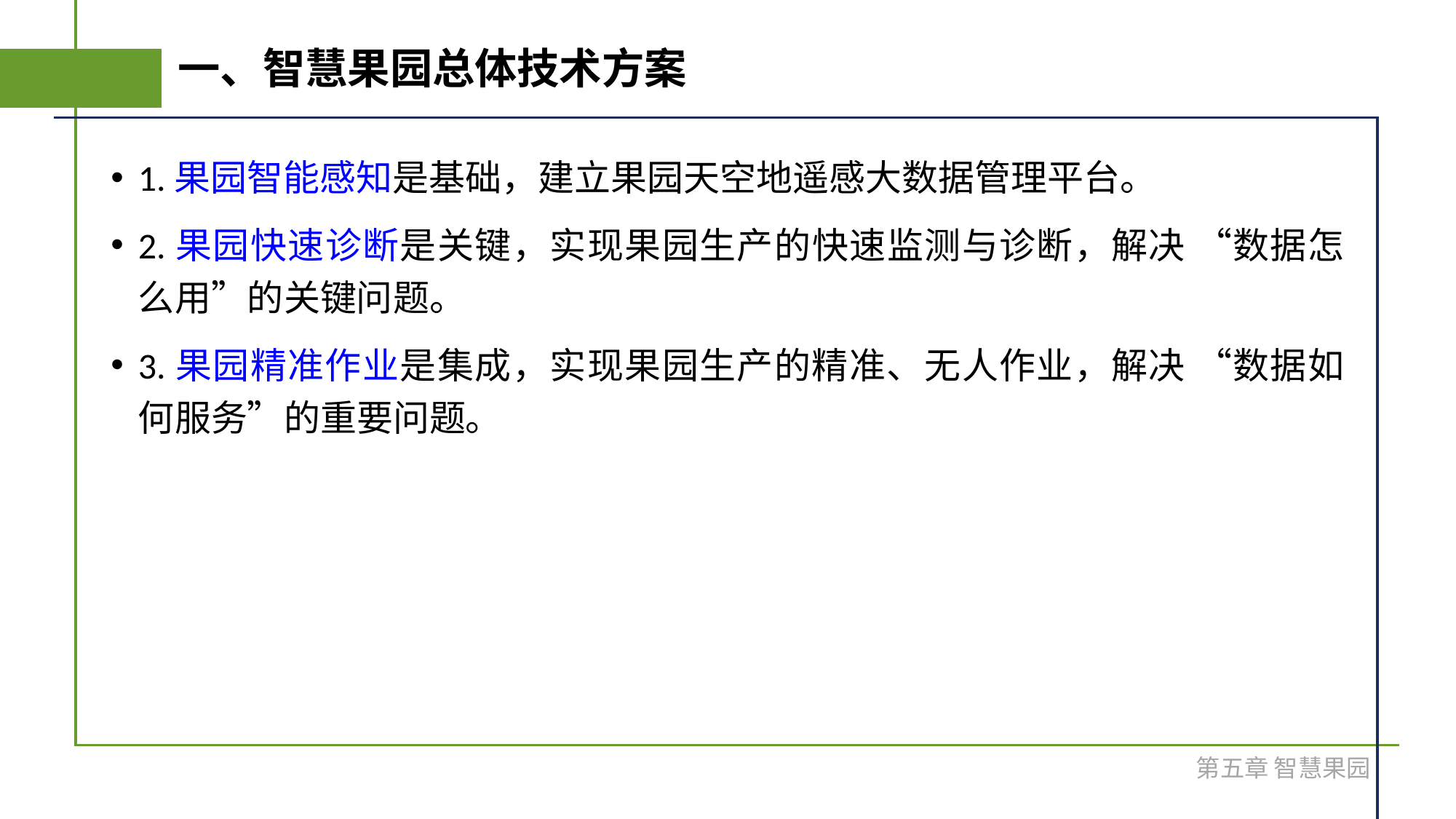

# 一、智慧果园总体技术方案
1.果园智能感知是基础，建立果园天空地遥感大数据管理平台。
2.果园快速诊断是关键，实现果园生产的快速监测与诊断，解决 “数据怎么用”的关键问题。
3.果园精准作业是集成，实现果园生产的精准、无人作业，解决 “数据如何服务”的重要问题。

第五章 智慧果园